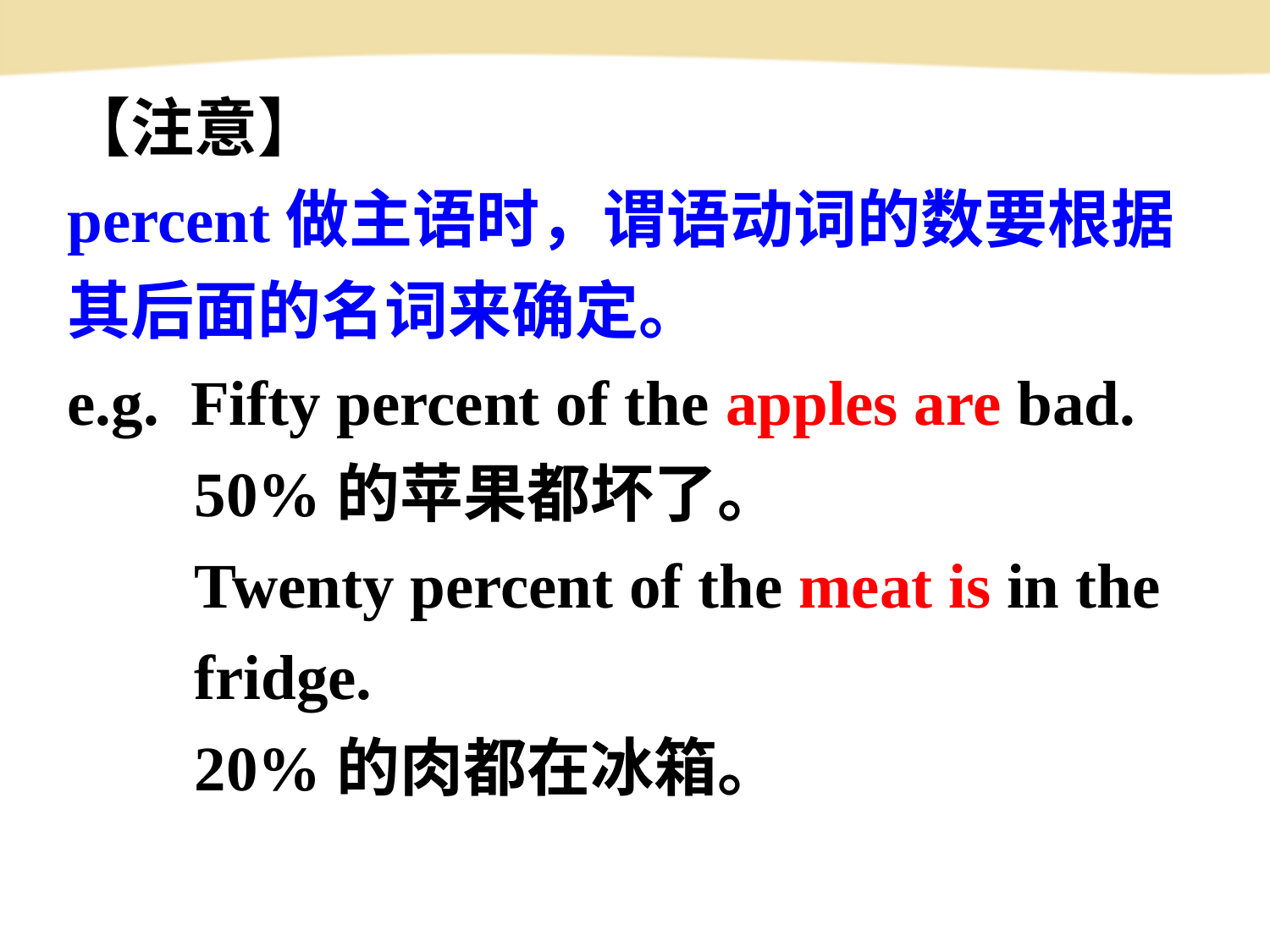

【注意】
percent做主语时，谓语动词的数要根据其后面的名词来确定。
e.g.  Fifty percent of the apples are bad.
        50%的苹果都坏了。
        Twenty percent of the meat is in the
        fridge.
        20%的肉都在冰箱。